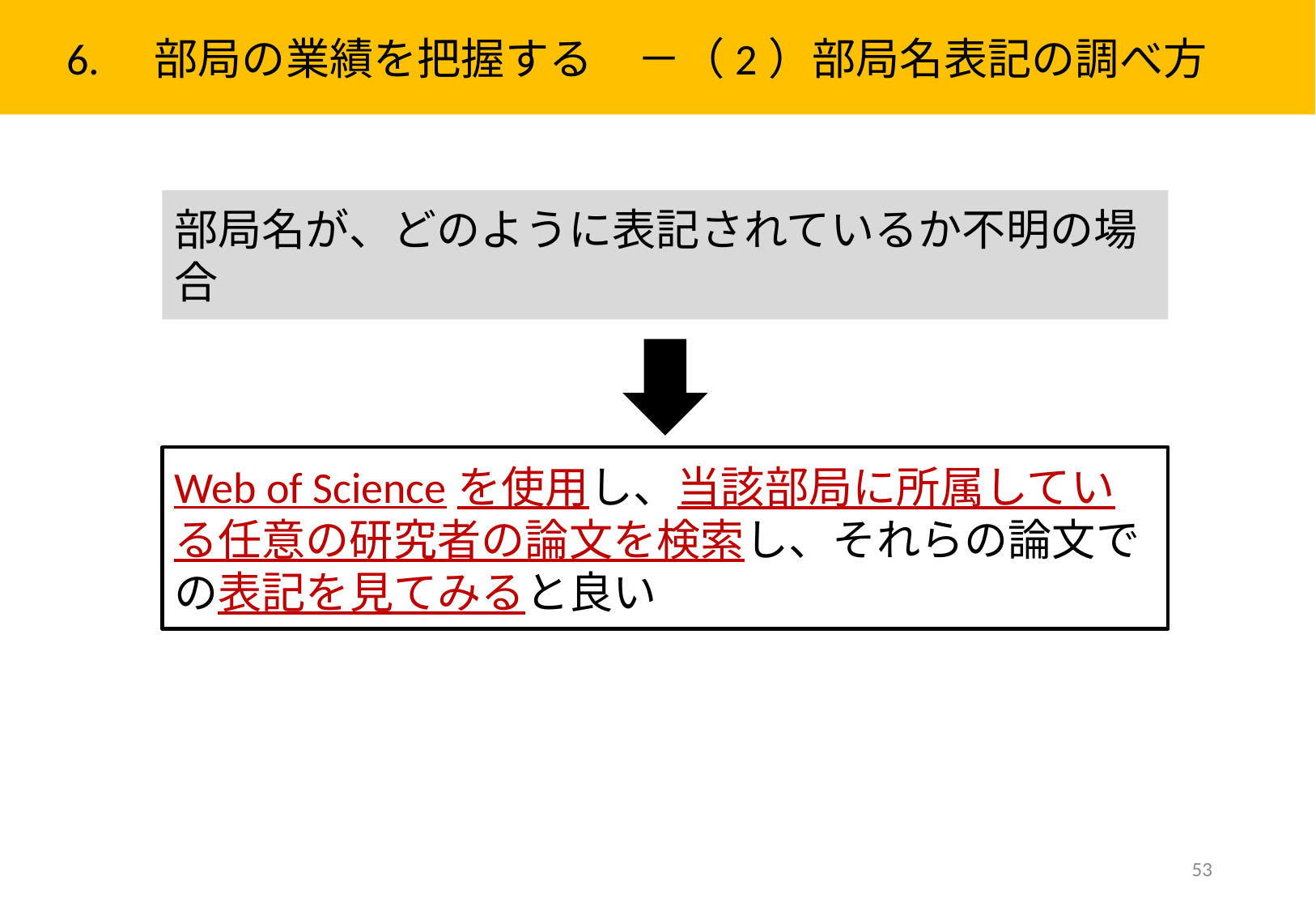

6.　部局の業績を把握する　－（2）部局名表記の調べ方
部局名が、どのように表記されているか不明の場合

Web of Scienceを使用し、当該部局に所属している任意の研究者の論文を検索し、それらの論文での表記を見てみると良い
53